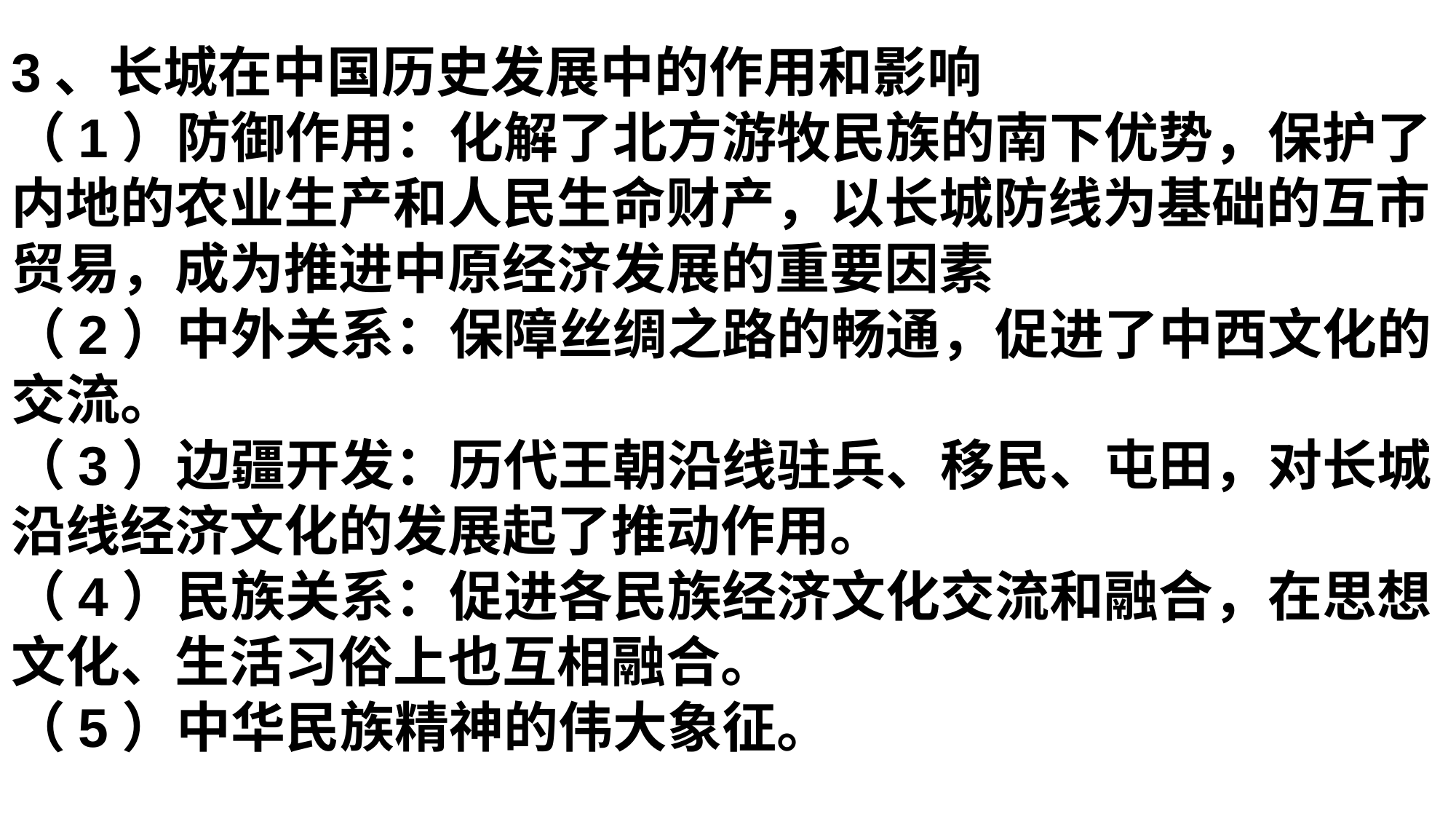

3、长城在中国历史发展中的作用和影响
（1）防御作用：化解了北方游牧民族的南下优势，保护了内地的农业生产和人民生命财产，以长城防线为基础的互市贸易，成为推进中原经济发展的重要因素
（2）中外关系：保障丝绸之路的畅通，促进了中西文化的交流。
（3）边疆开发：历代王朝沿线驻兵、移民、屯田，对长城沿线经济文化的发展起了推动作用。
（4）民族关系：促进各民族经济文化交流和融合，在思想文化、生活习俗上也互相融合。
（5）中华民族精神的伟大象征。